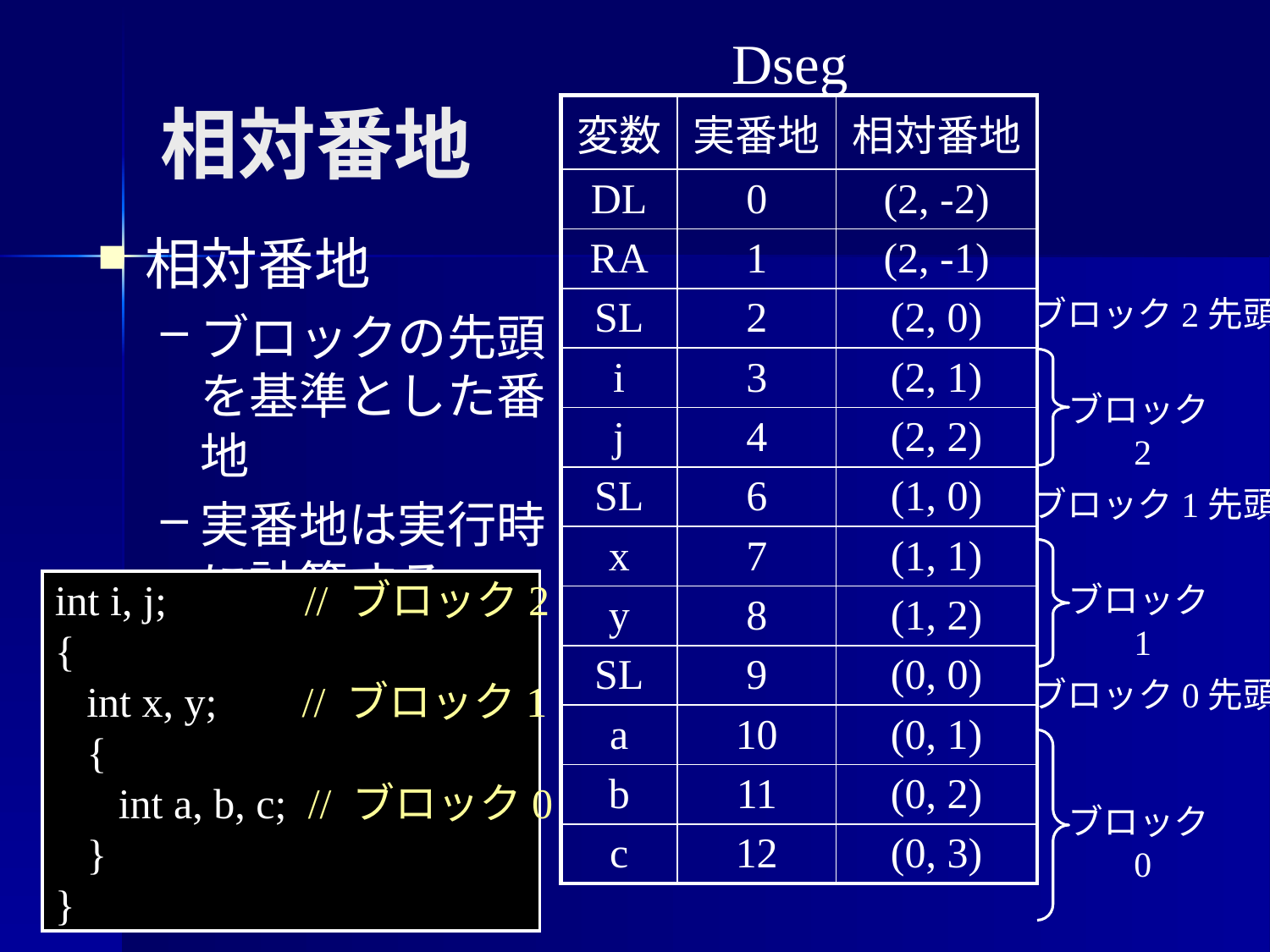

相対番地
Dseg
| 変数 | 実番地 | 相対番地 |
| --- | --- | --- |
| DL | 0 | (2, -2) |
| RA | 1 | (2, -1) |
| SL | 2 | (2, 0) |
| i | 3 | (2, 1) |
| j | 4 | (2, 2) |
| SL | 6 | (1, 0) |
| x | 7 | (1, 1) |
| y | 8 | (1, 2) |
| SL | 9 | (0, 0) |
| a | 10 | (0, 1) |
| b | 11 | (0, 2) |
| c | 12 | (0, 3) |
相対番地
ブロックの先頭を基準とした番地
実番地は実行時に計算する
ブロック2先頭

ブロック2
ブロック1先頭

ブロック1
int i, j;             // ブロック2
{
   int x, y;        // ブロック1
   {
      int a, b, c;  // ブロック0
   }
}
ブロック0先頭

ブロック0